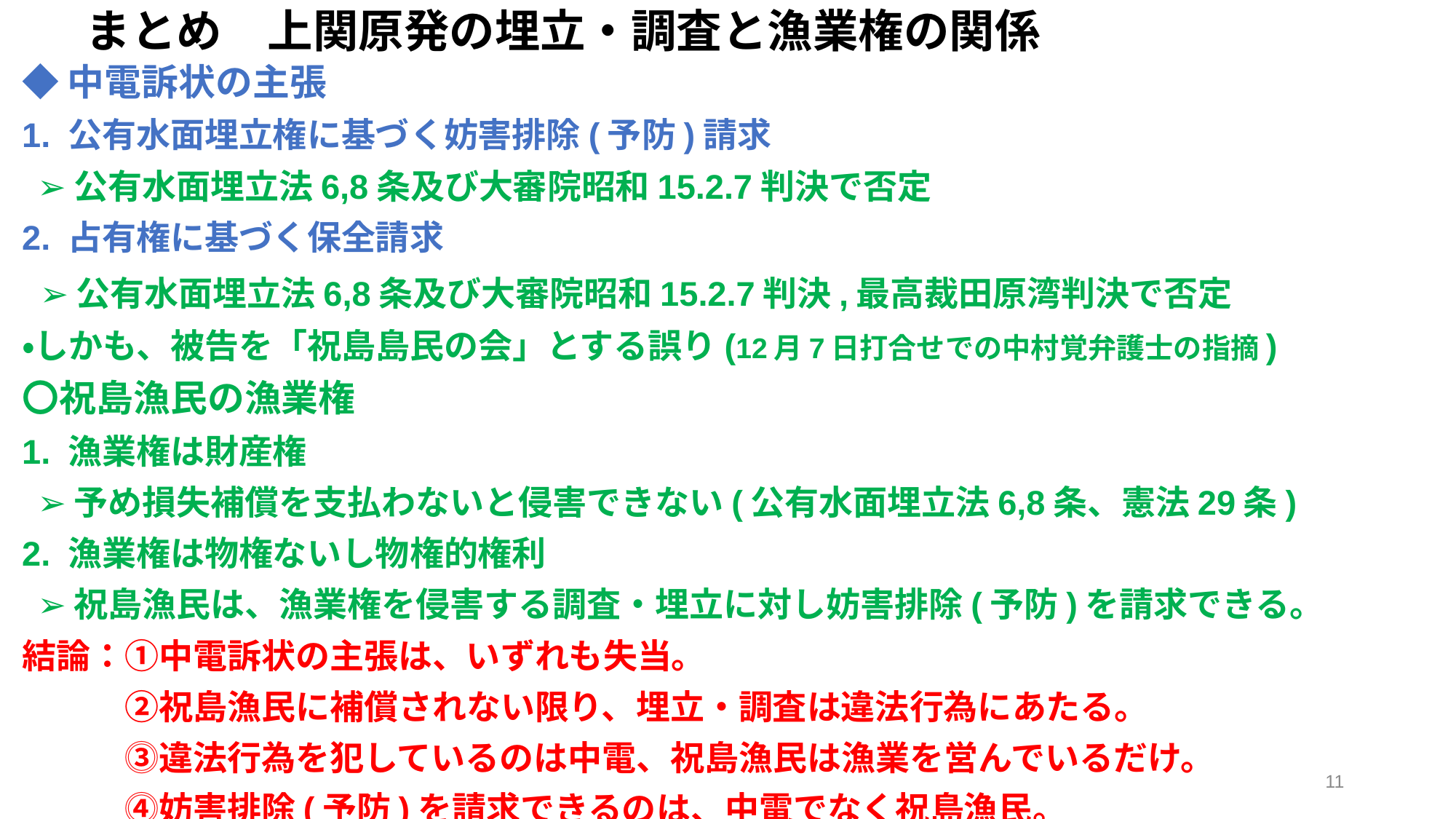

# まとめ　上関原発の埋立・調査と漁業権の関係
◆中電訴状の主張
1. 公有水面埋立権に基づく妨害排除(予防)請求
  ➢公有水面埋立法6,8条及び大審院昭和15.2.7判決で否定
2. 占有権に基づく保全請求
  ➢公有水面埋立法6,8条及び大審院昭和15.2.7判決,最高裁田原湾判決で否定
・しかも、被告を「祝島島民の会」とする誤り(12月7日打合せでの中村覚弁護士の指摘)
〇祝島漁民の漁業権
1. 漁業権は財産権
  ➢予め損失補償を支払わないと侵害できない(公有水面埋立法6,8条、憲法29条)
2. 漁業権は物権ないし物権的権利
  ➢祝島漁民は、漁業権を侵害する調査・埋立に対し妨害排除(予防)を請求できる。
結論：①中電訴状の主張は、いずれも失当。
　　　②祝島漁民に補償されない限り、埋立・調査は違法行為にあたる。
　　　⓷違法行為を犯しているのは中電、祝島漁民は漁業を営んでいるだけ。
　　　⓸妨害排除(予防)を請求できるのは、中電でなく祝島漁民。
11